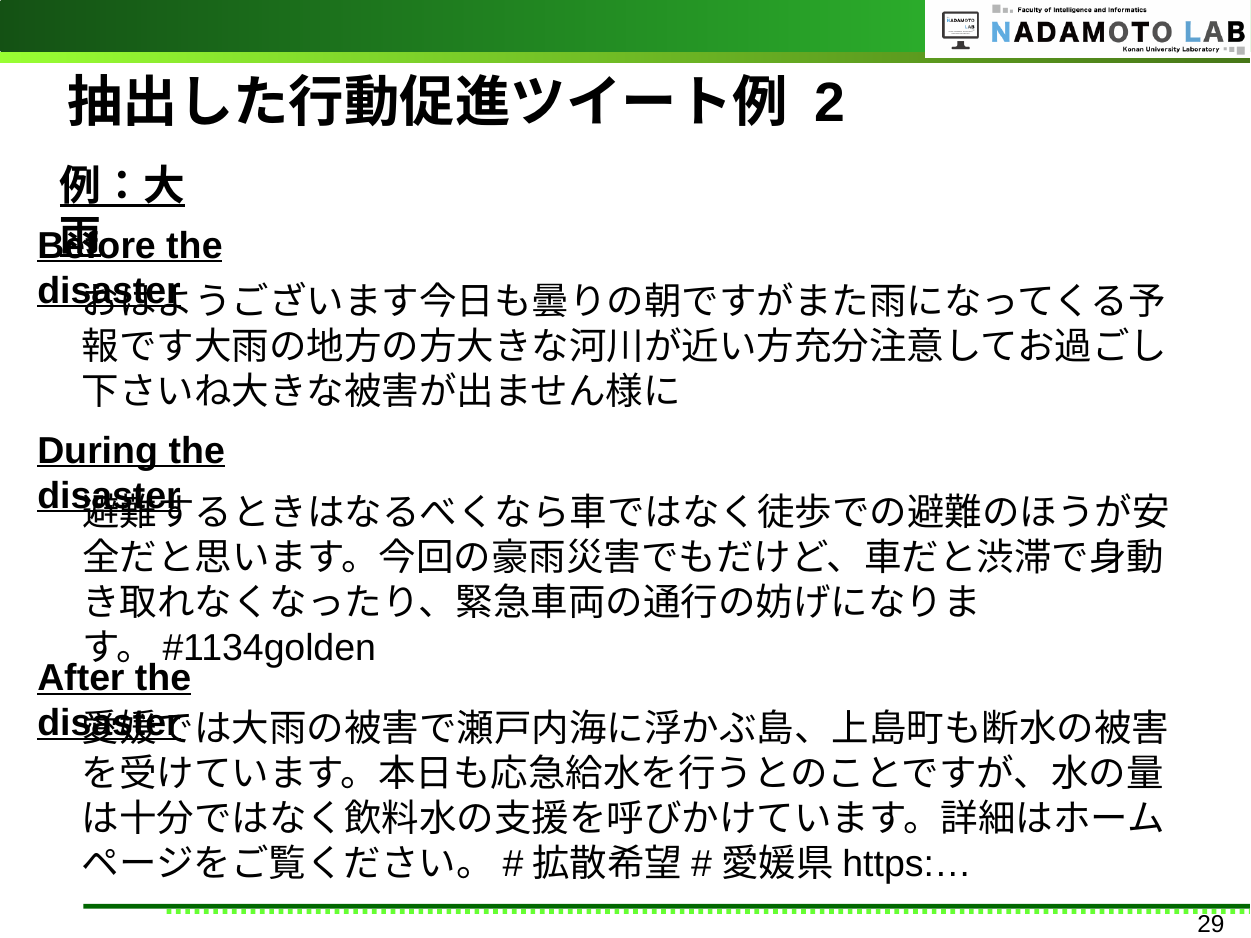

# 抽出した行動促進ツイート例 2
例：大雨
Before the disaster
おはようございます今日も曇りの朝ですがまた雨になってくる予報です大雨の地方の方大きな河川が近い方充分注意してお過ごし下さいね大きな被害が出ません様に
During the disaster
避難するときはなるべくなら車ではなく徒歩での避難のほうが安全だと思います。今回の豪雨災害でもだけど、車だと渋滞で身動き取れなくなったり、緊急車両の通行の妨げになります。#1134golden
After the disaster
愛媛では大雨の被害で瀬戸内海に浮かぶ島、上島町も断水の被害を受けています。本日も応急給水を行うとのことですが、水の量は十分ではなく飲料水の支援を呼びかけています。詳細はホームページをご覧ください。#拡散希望#愛媛県https:…
29